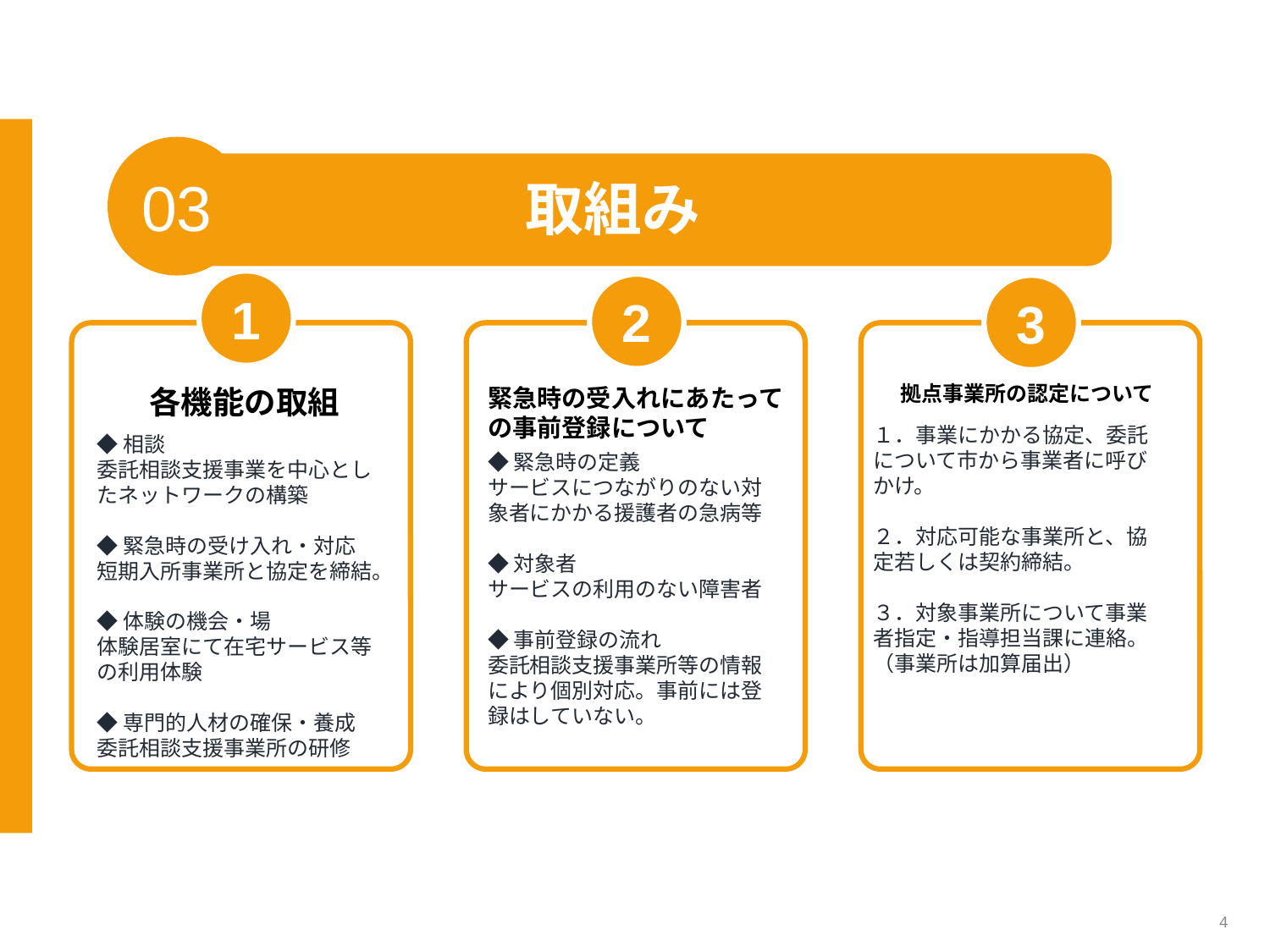

03

取組み
1
2
3

拠点事業所の認定について
各機能の取組
緊急時の受入れにあたっての事前登録について
１．事業にかかる協定、委託について市から事業者に呼びかけ。

２．対応可能な事業所と、協定若しくは契約締結。

３．対象事業所について事業者指定・指導担当課に連絡。（事業所は加算届出）
◆相談
委託相談支援事業を中心としたネットワークの構築

◆緊急時の受け入れ・対応
短期入所事業所と協定を締結。

◆体験の機会・場
体験居室にて在宅サービス等の利用体験

◆専門的人材の確保・養成
委託相談支援事業所の研修

◆緊急時の定義
サービスにつながりのない対象者にかかる援護者の急病等

◆対象者
サービスの利用のない障害者

◆事前登録の流れ
委託相談支援事業所等の情報により個別対応。事前には登録はしていない。
4